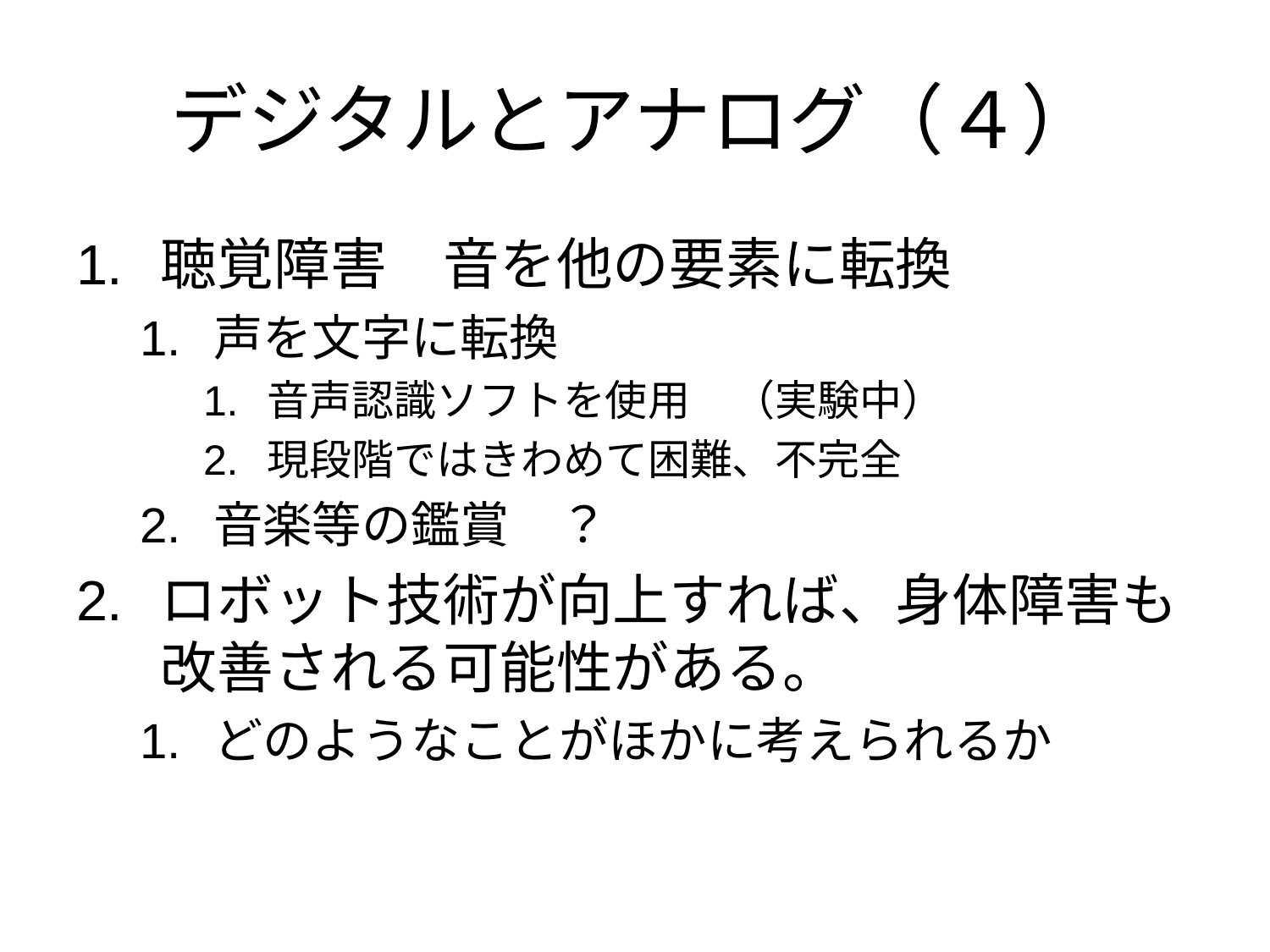

# デジタルとアナログ（４）
聴覚障害　音を他の要素に転換
声を文字に転換
音声認識ソフトを使用　（実験中）
現段階ではきわめて困難、不完全
音楽等の鑑賞　？
ロボット技術が向上すれば、身体障害も改善される可能性がある。
どのようなことがほかに考えられるか